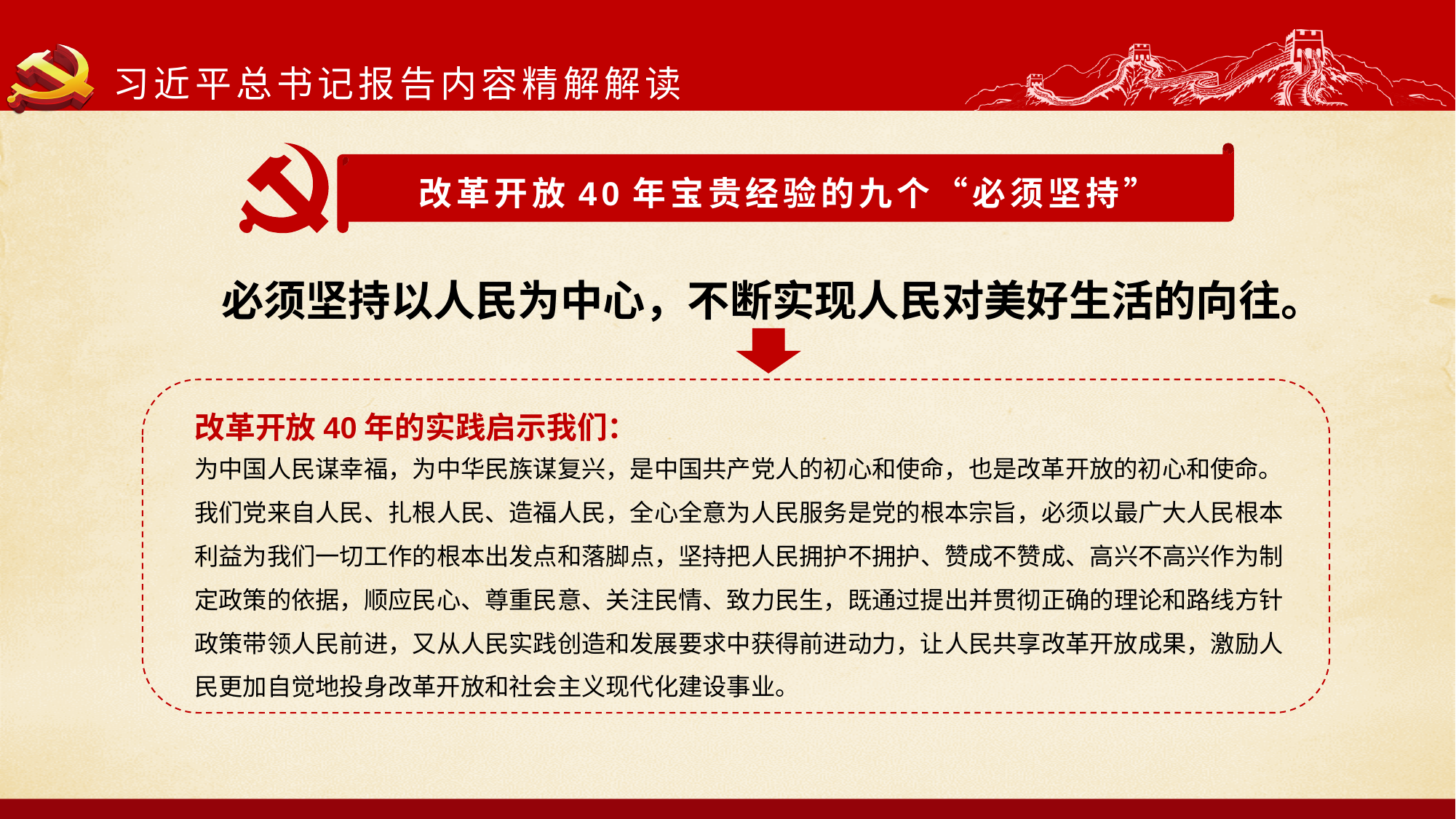

习近平总书记报告内容精解解读

改革开放40年宝贵经验的九个“必须坚持”
必须坚持以人民为中心，不断实现人民对美好生活的向往。

改革开放40年的实践启示我们：
为中国人民谋幸福，为中华民族谋复兴，是中国共产党人的初心和使命，也是改革开放的初心和使命。我们党来自人民、扎根人民、造福人民，全心全意为人民服务是党的根本宗旨，必须以最广大人民根本利益为我们一切工作的根本出发点和落脚点，坚持把人民拥护不拥护、赞成不赞成、高兴不高兴作为制定政策的依据，顺应民心、尊重民意、关注民情、致力民生，既通过提出并贯彻正确的理论和路线方针政策带领人民前进，又从人民实践创造和发展要求中获得前进动力，让人民共享改革开放成果，激励人民更加自觉地投身改革开放和社会主义现代化建设事业。